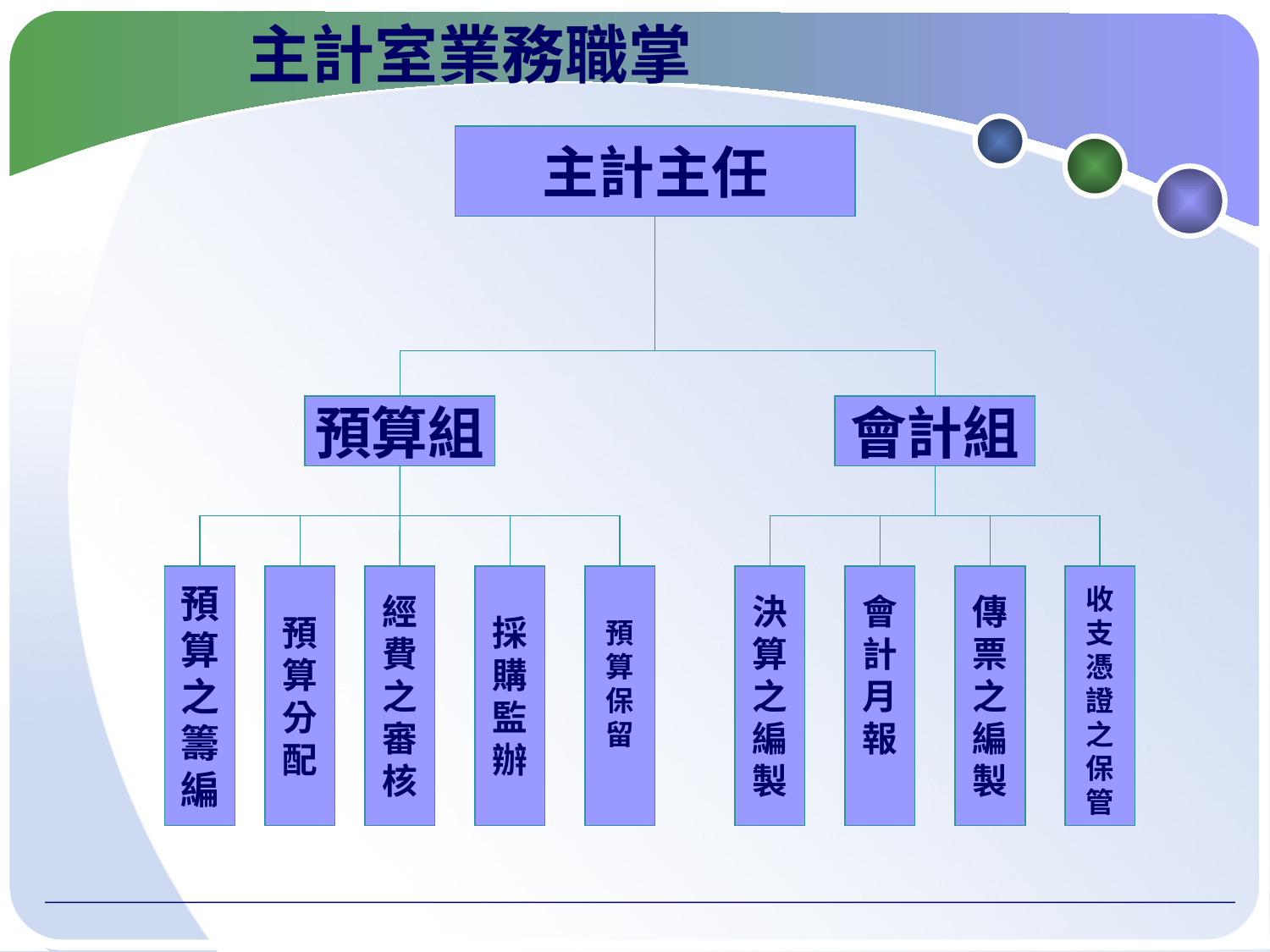

# 主計室業務職掌
主計主任
預算組
會計組

預
算
之
籌
編

預
算
分
配

經
費
之
審
核
採
購
監
辦

預
算
保
留

決
算
之
編
製

會
計
月
報

傳
票
之
編
製

收
支
憑
證
之
保
管